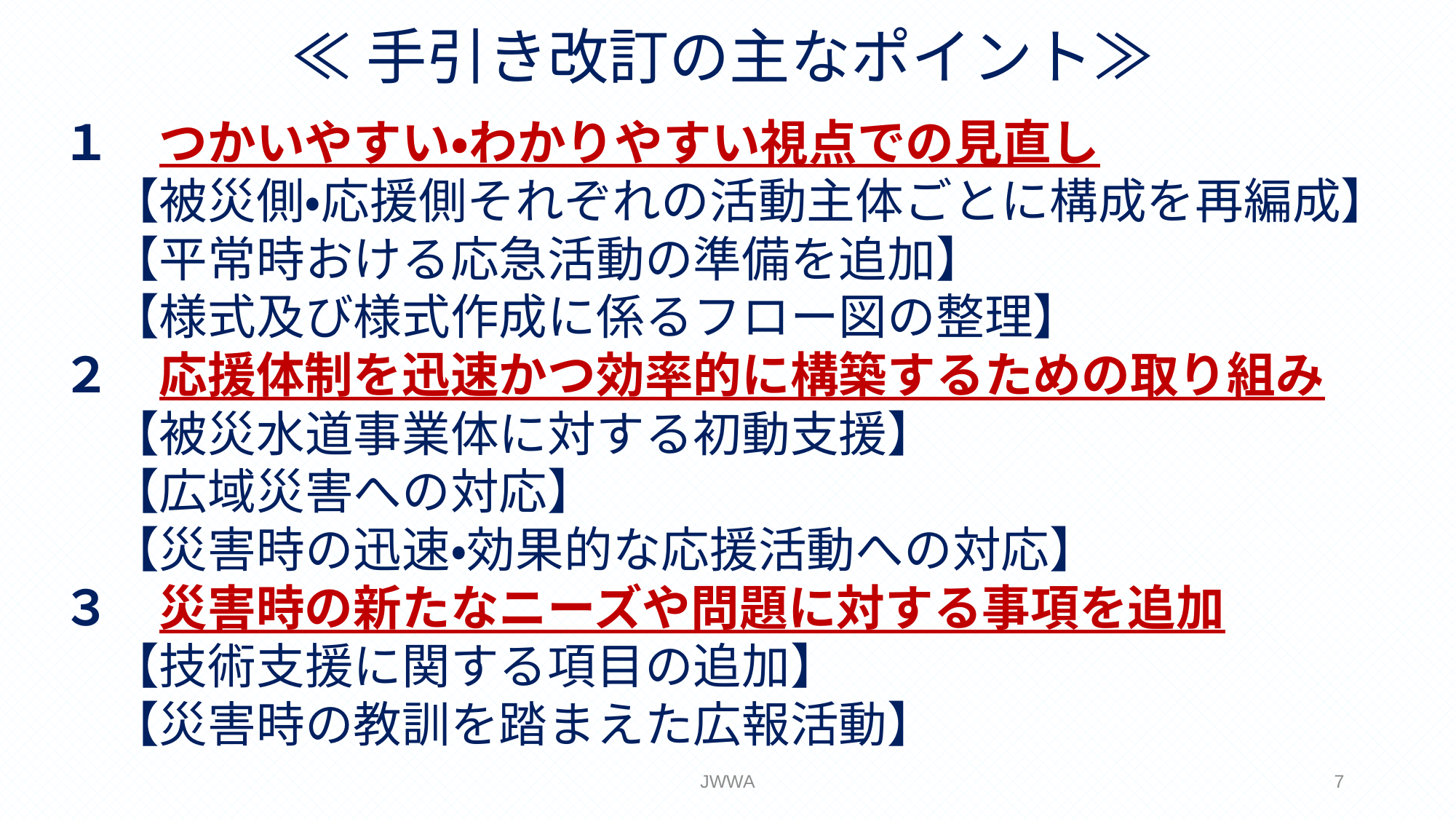

≪手引き改訂の主なポイント≫
１　つかいやすい・わかりやすい視点での見直し
　【被災側・応援側それぞれの活動主体ごとに構成を再編成】
　【平常時おける応急活動の準備を追加】
　【様式及び様式作成に係るフロー図の整理】
２　応援体制を迅速かつ効率的に構築するための取り組み
　【被災水道事業体に対する初動支援】
　【広域災害への対応】
　【災害時の迅速・効果的な応援活動への対応】
３　災害時の新たなニーズや問題に対する事項を追加
　【技術支援に関する項目の追加】
　【災害時の教訓を踏まえた広報活動】

JWWA
7